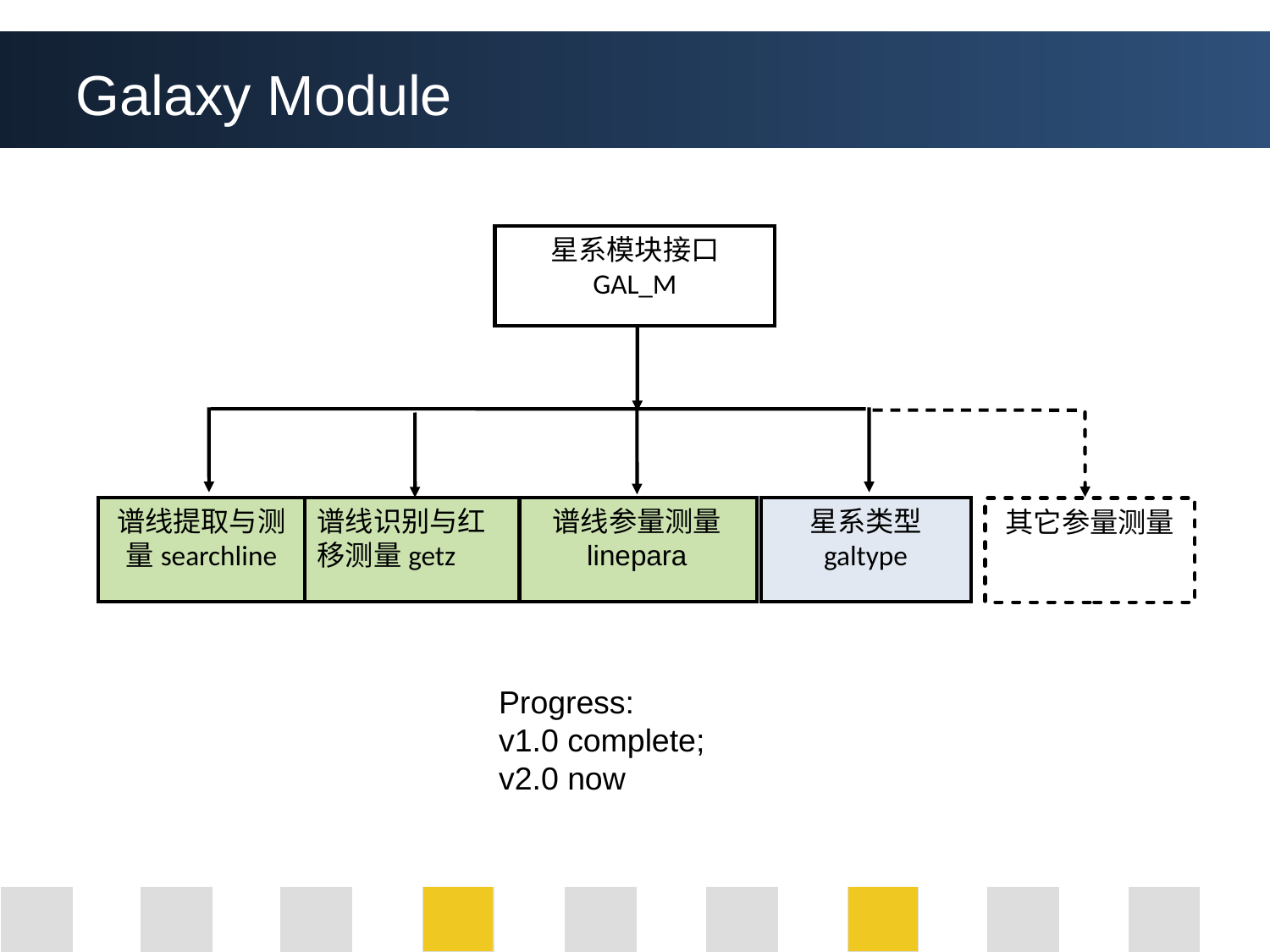

Galaxy Module
星系模块接口
GAL_M

谱线识别与红移测量getz

谱线参量测量
linepara

星系类型
galtype
谱线提取与测量searchline

其它参量测量
Progress:
v1.0 complete;
v2.0 now